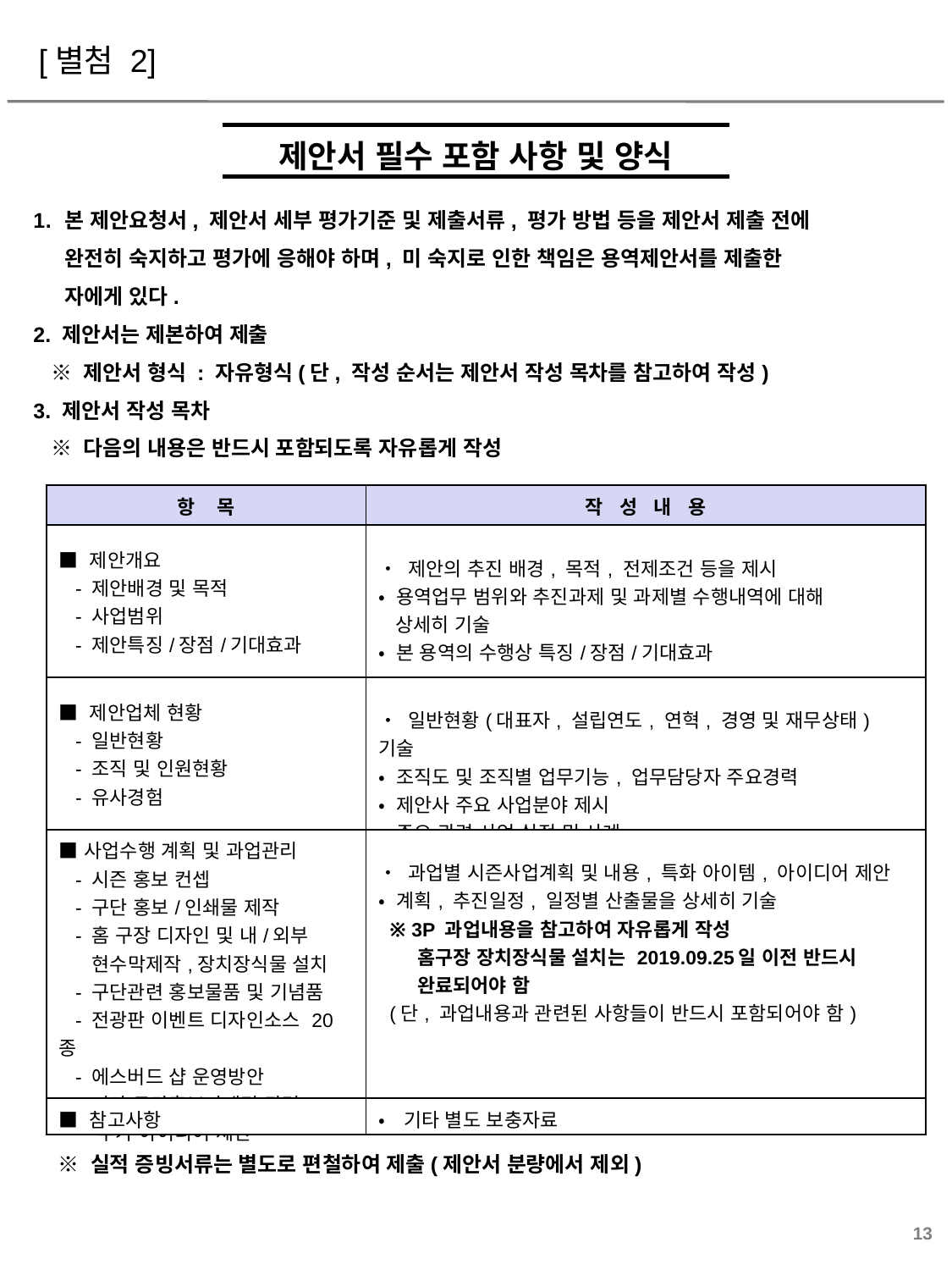

[별첨 2]
| 제안서 필수 포함 사항 및 양식 |
| --- |
본 제안요청서, 제안서 세부 평가기준 및 제출서류, 평가 방법 등을 제안서 제출 전에
완전히 숙지하고 평가에 응해야 하며, 미 숙지로 인한 책임은 용역제안서를 제출한
자에게 있다.
2. 제안서는 제본하여 제출
   ※ 제안서 형식 : 자유형식(단, 작성 순서는 제안서 작성 목차를 참고하여 작성)
3. 제안서 작성 목차
   ※ 다음의 내용은 반드시 포함되도록 자유롭게 작성
| 항 목 | 작 성 내 용 |
| --- | --- |
| ■ 제안개요 - 제안배경 및 목적 - 사업범위 - 제안특징/장점/기대효과 | • 제안의 추진 배경, 목적, 전제조건 등을 제시 • 용역업무 범위와 추진과제 및 과제별 수행내역에 대해 상세히 기술 • 본 용역의 수행상 특징/장점/기대효과 |
| ■ 제안업체 현황 - 일반현황 - 조직 및 인원현황 - 유사경험 | • 일반현황(대표자, 설립연도, 연혁, 경영 및 재무상태) 기술 • 조직도 및 조직별 업무기능, 업무담당자 주요경력 • 제안사 주요 사업분야 제시 • 주요 관련 사업 실적 및 사례 |
| ■사업수행 계획 및 과업관리 - 시즌 홍보 컨셉 - 구단 홍보/인쇄물 제작 - 홈 구장 디자인 및 내/외부 현수막제작,장치장식물 설치 - 구단관련 홍보물품 및 기념품 - 전광판 이벤트 디자인소스 20종 - 에스버드 샵 운영방안 - 기타 구단홍보마케팅 관련 추가 아이디어 제안 | • 과업별 시즌사업계획 및 내용, 특화 아이템, 아이디어 제안 • 계획, 추진일정, 일정별 산출물을 상세히 기술 ※ 3P 과업내용을 참고하여 자유롭게 작성 홈구장 장치장식물 설치는 2019.09.25일 이전 반드시 완료되어야 함 (단, 과업내용과 관련된 사항들이 반드시 포함되어야 함) |
| ■ 참고사항 | •기타 별도 보충자료 |
※ 실적 증빙서류는 별도로 편철하여 제출(제안서 분량에서 제외)
13